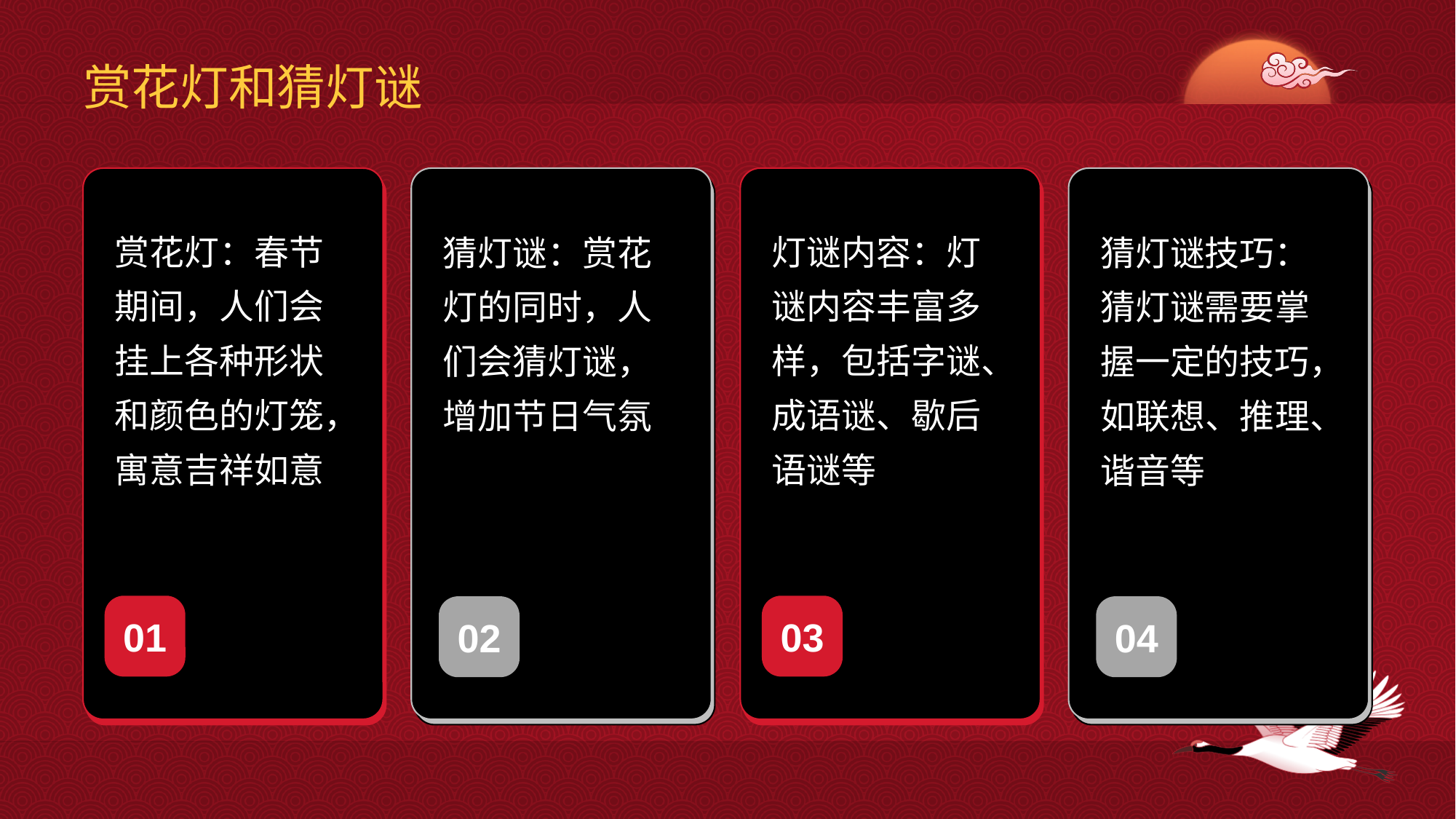

# 赏花灯和猜灯谜

赏花灯：春节期间，人们会挂上各种形状和颜色的灯笼，寓意吉祥如意
灯谜内容：灯谜内容丰富多样，包括字谜、成语谜、歇后语谜等
猜灯谜：赏花灯的同时，人们会猜灯谜，增加节日气氛
猜灯谜技巧：猜灯谜需要掌握一定的技巧，如联想、推理、谐音等
01
03
02
04